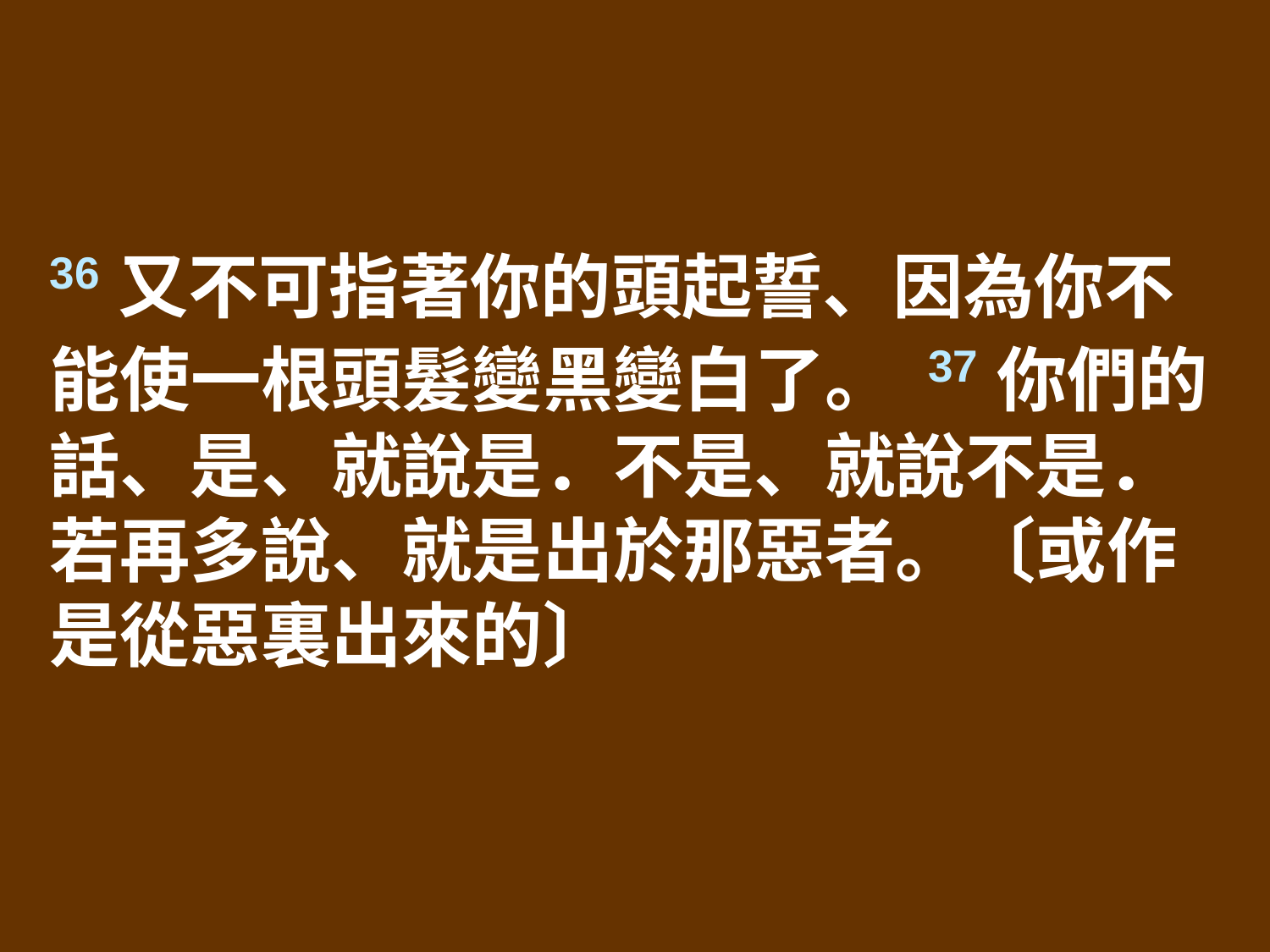

36又不可指著你的頭起誓、因為你不能使一根頭髮變黑變白了。 37你們的話、是、就說是．不是、就說不是．若再多說、就是出於那惡者。〔或作是從惡裏出來的〕